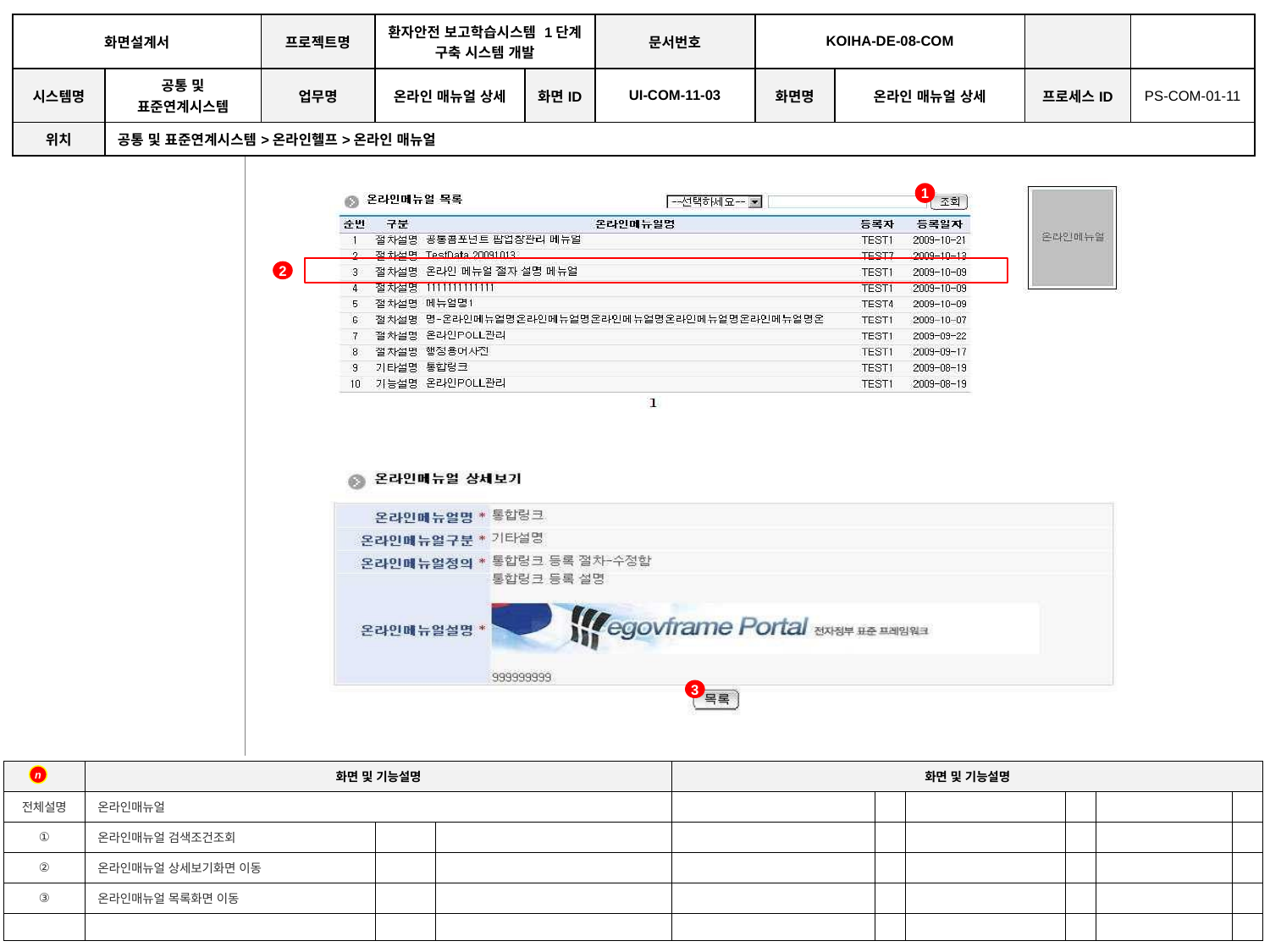

| 화면설계서 |  | 프로젝트명 | 환자안전 보고학습시스템 1단계 구축 시스템 개발 |  | 문서번호 | KOIHA-DE-08-COM |  |  |  |
| --- | --- | --- | --- | --- | --- | --- | --- | --- | --- |
| 시스템명 | 공통 및 표준연계시스템 | 업무명 | 온라인 매뉴얼 상세 | 화면ID | UI-COM-11-03 | 화면명 | 온라인 매뉴얼 상세 | 프로세스ID | PS-COM-01-11 |
| 위치 | 공통 및 표준연계시스템>온라인헬프>온라인 매뉴얼 |  |  |  |  |  |  |  |  |

1

2

3
|  | 화면 및 기능설명 |  |  | 화면 및 기능설명 |  |  |  |  |  |
| --- | --- | --- | --- | --- | --- | --- | --- | --- | --- |
| 전체설명 | 온라인매뉴얼 |  |  |  |  |  |  |  |  |
| ① | 온라인매뉴얼 검색조건조회 |  |  |  |  |  |  |  |  |
| ② | 온라인매뉴얼 상세보기화면 이동 |  |  |  |  |  |  |  |  |
| ③ | 온라인매뉴얼 목록화면 이동 |  |  |  |  |  |  |  |  |
|  |  |  |  |  |  |  |  |  |  |
n